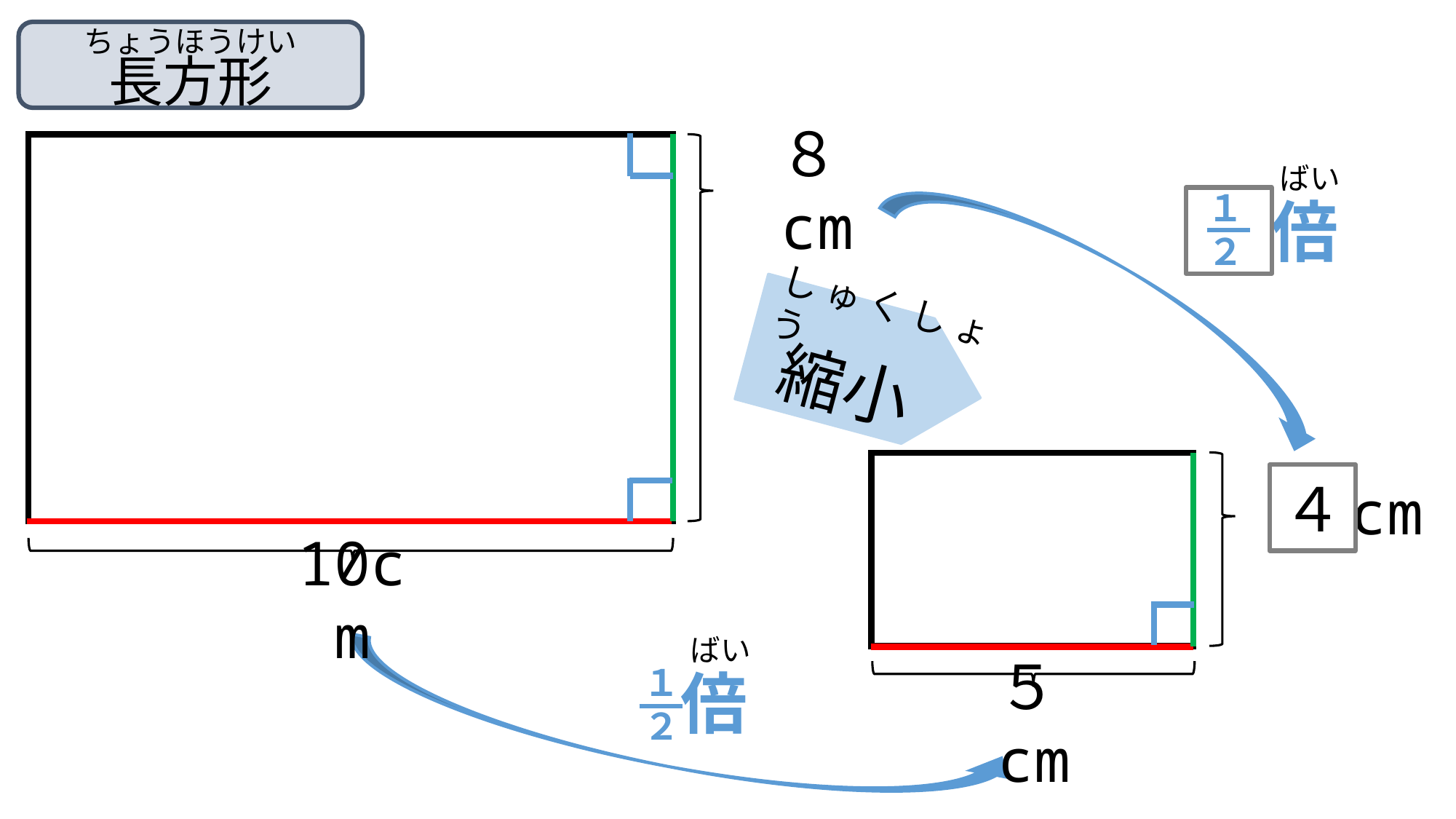

長方形
ちょうほうけい

８cm
ばい
１
２
倍

縮小
しゅくしょう

４
cm

10cm
ばい
倍
１
２
５cm